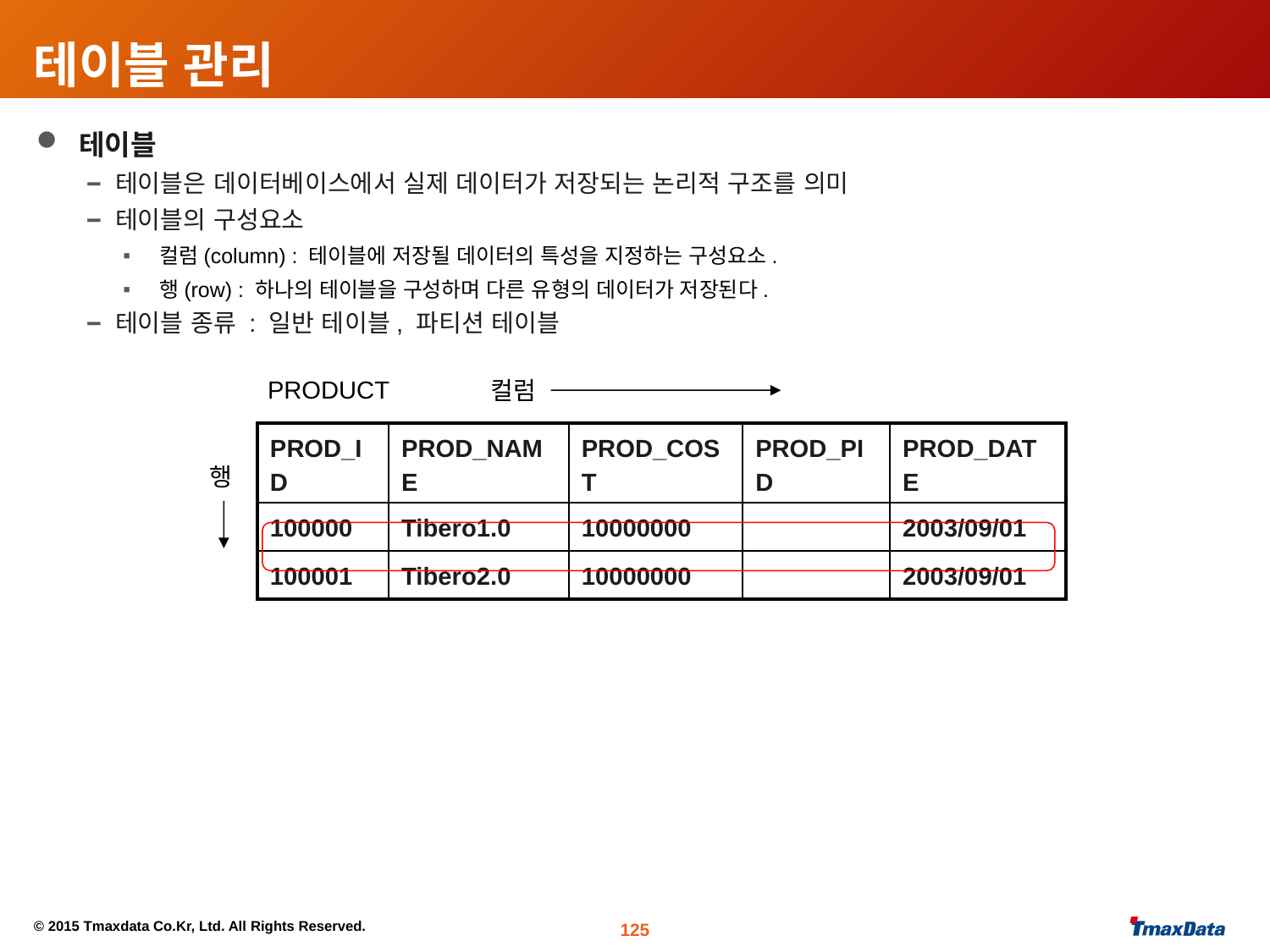

# 테이블 관리
 테이블
 테이블은 데이터베이스에서 실제 데이터가 저장되는 논리적 구조를 의미
 테이블의 구성요소
 컬럼(column) : 테이블에 저장될 데이터의 특성을 지정하는 구성요소.
 행(row) : 하나의 테이블을 구성하며 다른 유형의 데이터가 저장된다.
 테이블 종류 : 일반 테이블, 파티션 테이블
PRODUCT
컬럼

| PROD\_ID | PROD\_NAME | PROD\_COST | PROD\_PID | PROD\_DATE |
| --- | --- | --- | --- | --- |
| 100000 | Tibero1.0 | 10000000 |  | 2003/09/01 |
| 100001 | Tibero2.0 | 10000000 |  | 2003/09/01 |
행